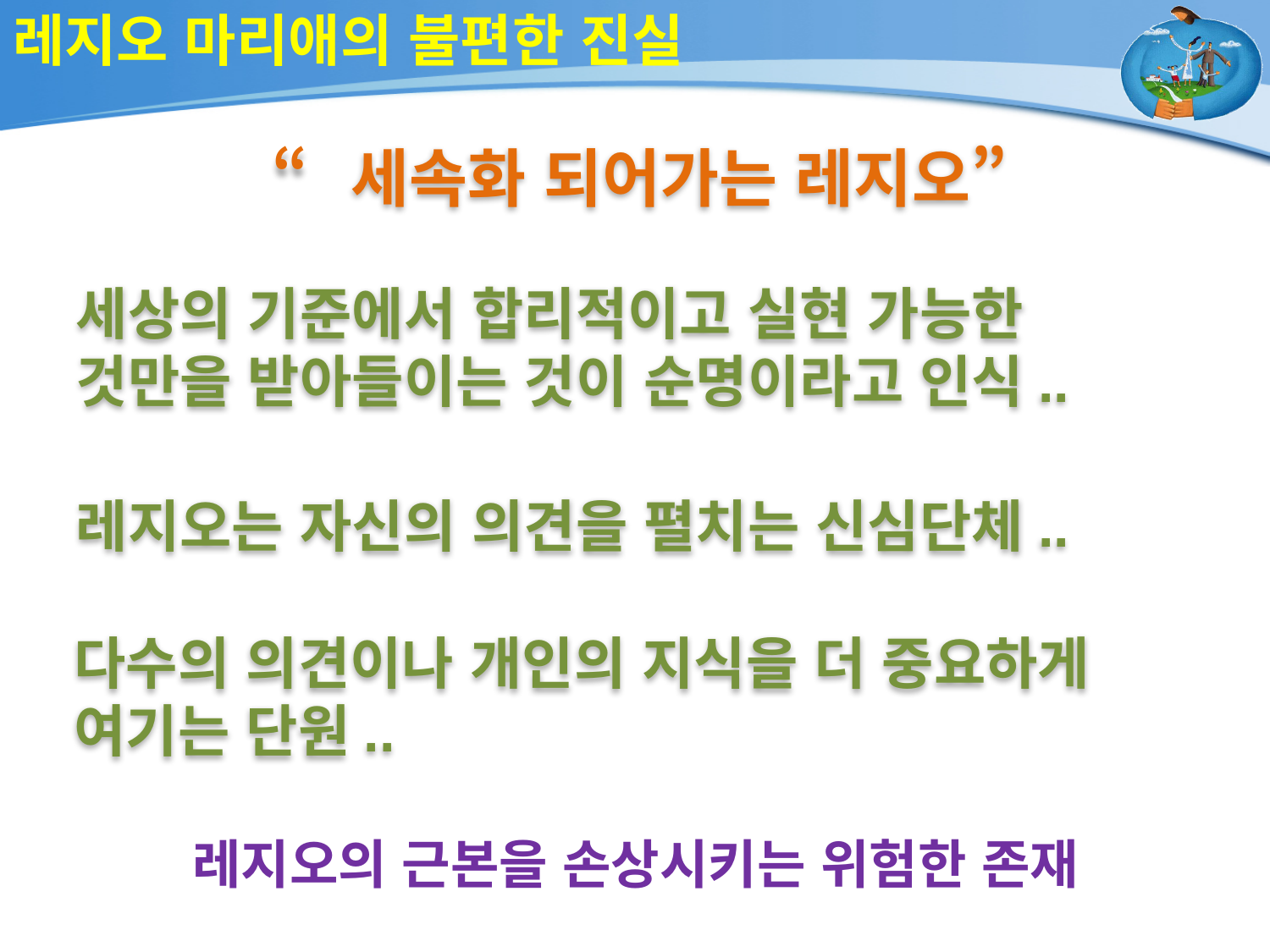

# 레지오 마리애의 불편한 진실
“세속화 되어가는 레지오”
세상의 기준에서 합리적이고 실현 가능한 것만을 받아들이는 것이 순명이라고 인식..
레지오는 자신의 의견을 펼치는 신심단체..
다수의 의견이나 개인의 지식을 더 중요하게
여기는 단원..
레지오의 근본을 손상시키는 위험한 존재